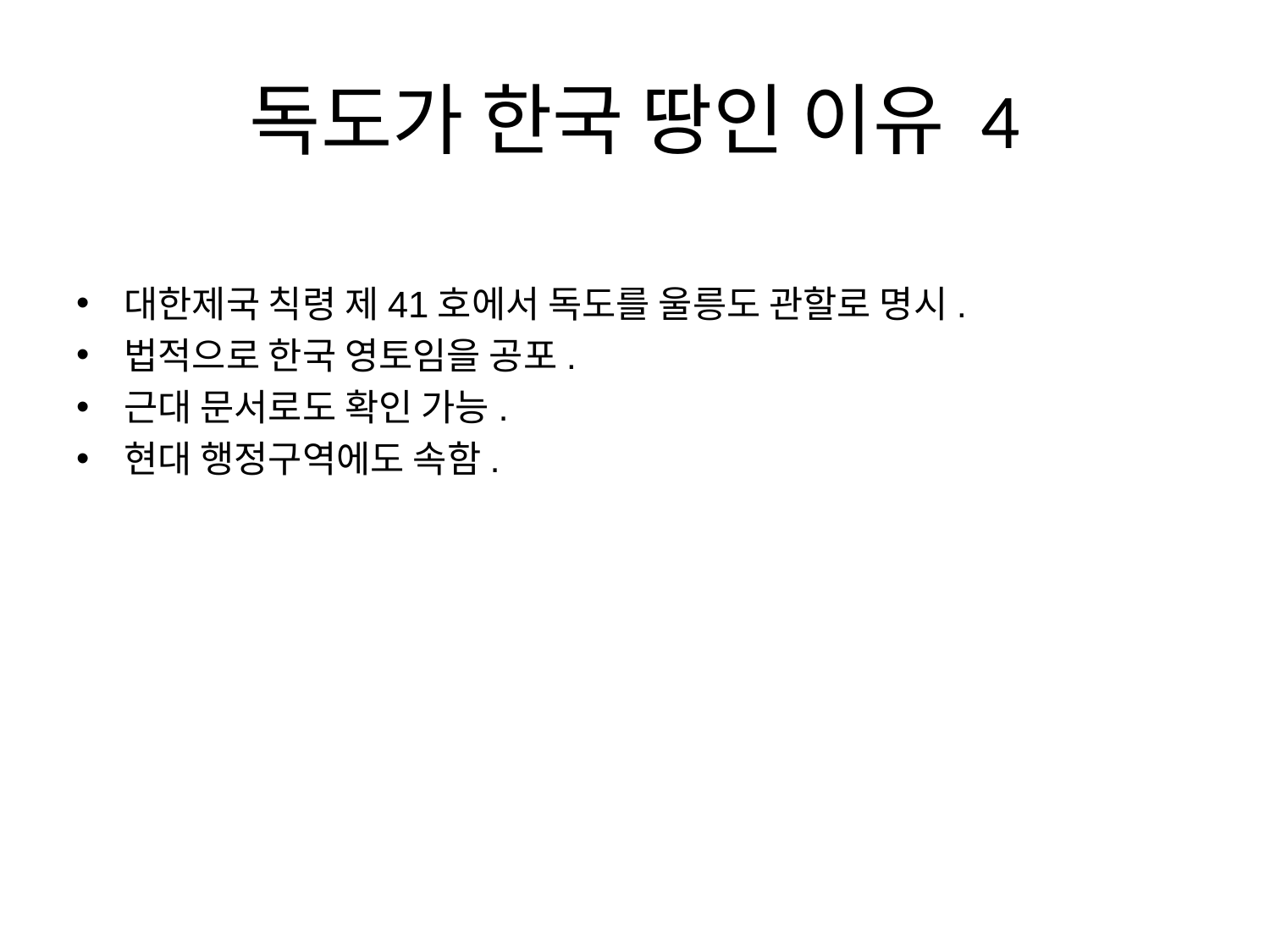

# 독도가 한국 땅인 이유 4

대한제국 칙령 제41호에서 독도를 울릉도 관할로 명시.
법적으로 한국 영토임을 공포.
근대 문서로도 확인 가능.
현대 행정구역에도 속함.